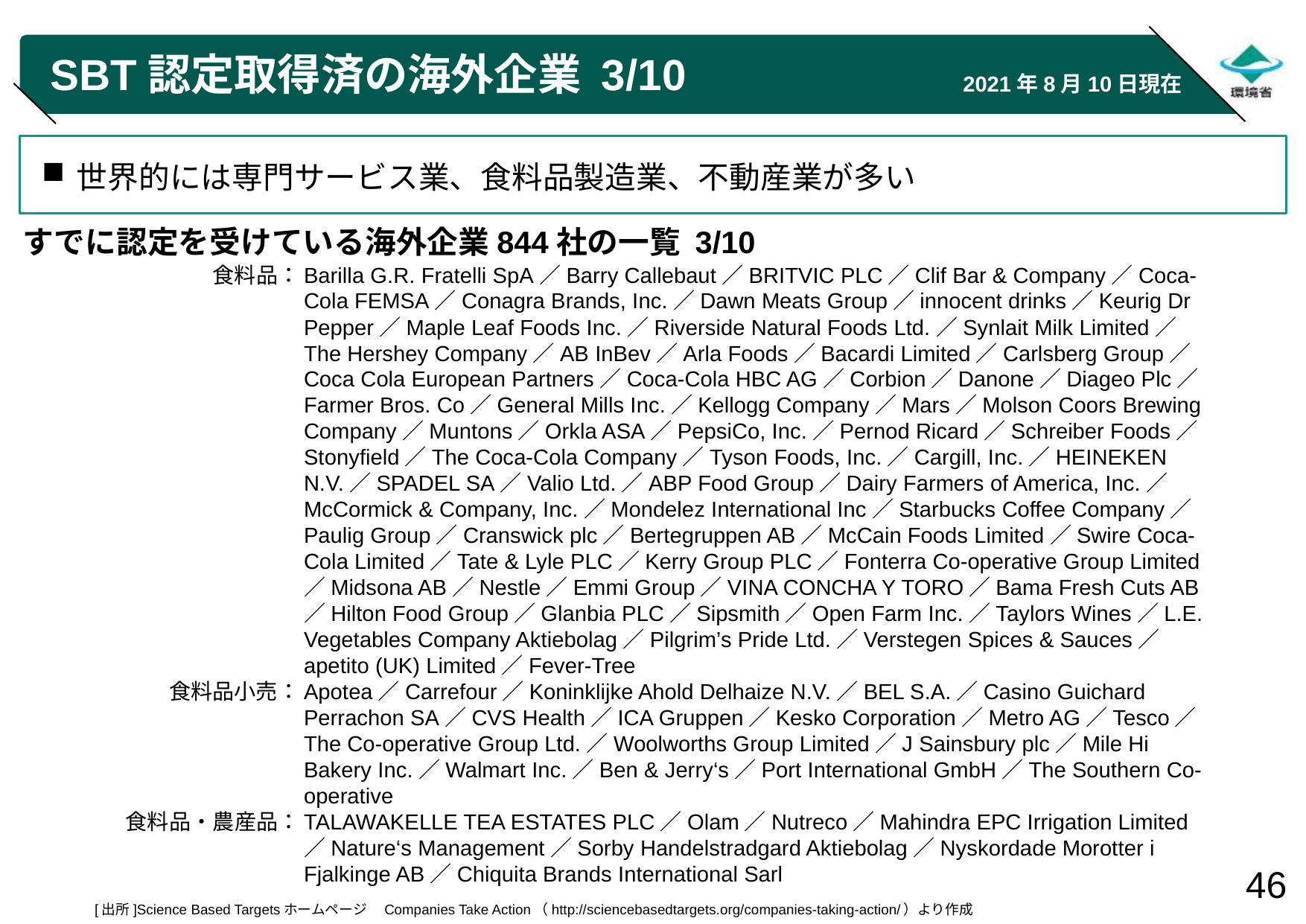

# SBT認定取得済の海外企業 3/10
2021年8月10日現在
世界的には専門サービス業、食料品製造業、不動産業が多い
すでに認定を受けている海外企業844社の一覧 3/10
食料品：

食料品小売：

食料品・農産品：

Barilla G.R. Fratelli SpA／Barry Callebaut／BRITVIC PLC／Clif Bar & Company／Coca-Cola FEMSA／Conagra Brands, Inc.／Dawn Meats Group／innocent drinks／Keurig Dr Pepper／Maple Leaf Foods Inc.／Riverside Natural Foods Ltd.／Synlait Milk Limited／The Hershey Company／AB InBev／Arla Foods／Bacardi Limited／Carlsberg Group／Coca Cola European Partners／Coca-Cola HBC AG／Corbion／Danone／Diageo Plc／Farmer Bros. Co／General Mills Inc.／Kellogg Company／Mars／Molson Coors Brewing Company／Muntons／Orkla ASA／PepsiCo, Inc.／Pernod Ricard／Schreiber Foods／Stonyfield／The Coca-Cola Company／Tyson Foods, Inc.／Cargill, Inc.／HEINEKEN N.V.／SPADEL SA／Valio Ltd.／ABP Food Group／Dairy Farmers of America, Inc.／McCormick & Company, Inc.／Mondelez International Inc／Starbucks Coffee Company／Paulig Group／Cranswick plc／Bertegruppen AB／McCain Foods Limited／Swire Coca-Cola Limited／Tate & Lyle PLC／Kerry Group PLC／Fonterra Co-operative Group Limited／Midsona AB／Nestle／Emmi Group／VINA CONCHA Y TORO／Bama Fresh Cuts AB／Hilton Food Group／Glanbia PLC／Sipsmith／Open Farm Inc.／Taylors Wines／L.E. Vegetables Company Aktiebolag／Pilgrim’s Pride Ltd.／Verstegen Spices & Sauces／apetito (UK) Limited／Fever-Tree
Apotea／Carrefour／Koninklijke Ahold Delhaize N.V.／BEL S.A.／Casino Guichard Perrachon SA／CVS Health／ICA Gruppen／Kesko Corporation／Metro AG／Tesco／The Co-operative Group Ltd.／Woolworths Group Limited／J Sainsbury plc／Mile Hi Bakery Inc.／Walmart Inc.／Ben & Jerry‘s／Port International GmbH／The Southern Co-operative
TALAWAKELLE TEA ESTATES PLC／Olam／Nutreco／Mahindra EPC Irrigation Limited／Nature‘s Management／Sorby Handelstradgard Aktiebolag／Nyskordade Morotter i Fjalkinge AB／Chiquita Brands International Sarl
[出所]Science Based Targetsホームページ　Companies Take Action（http://sciencebasedtargets.org/companies-taking-action/）より作成